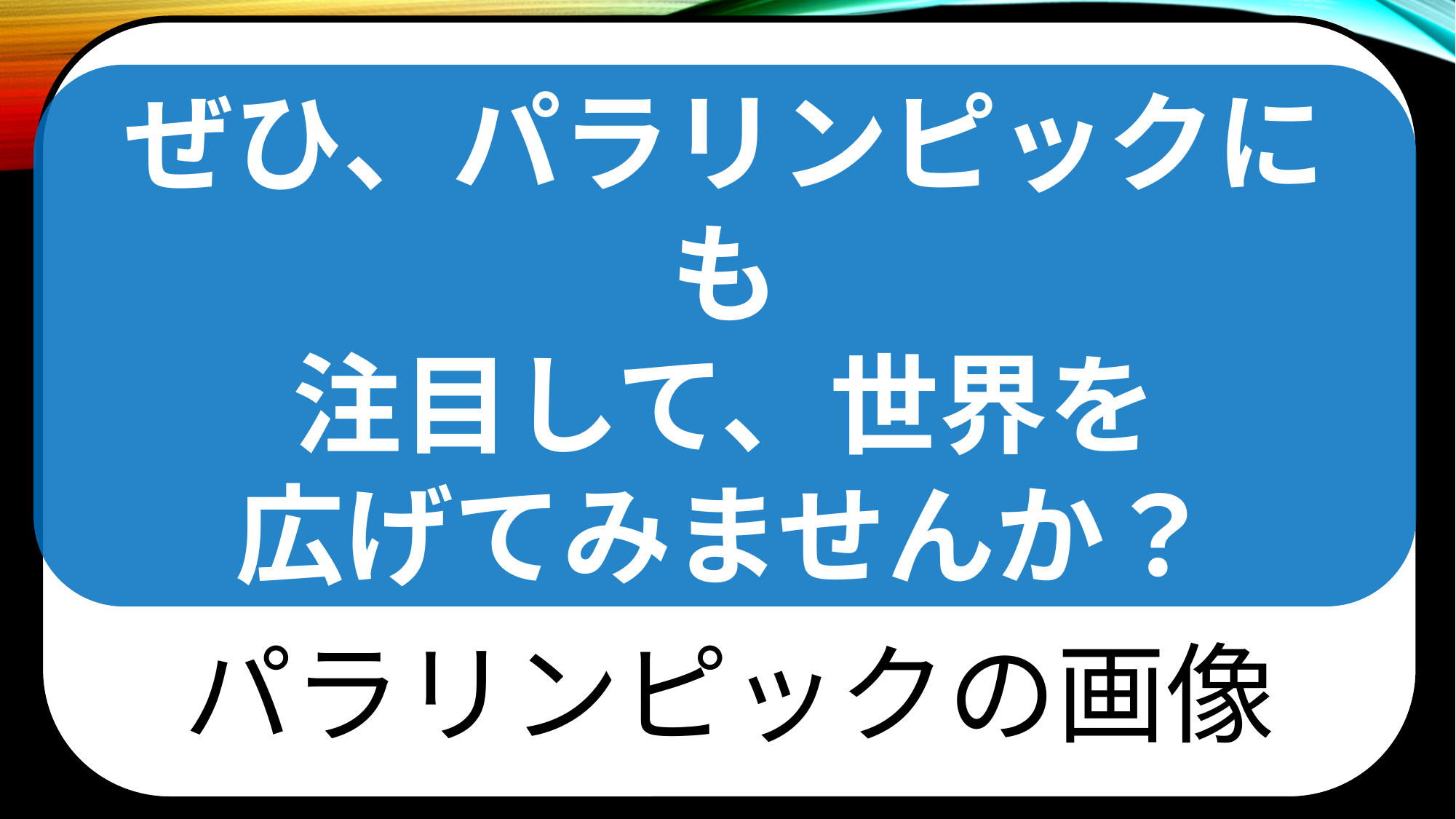

パラリンピックの画像
ぜひ、パラリンピックにも
注目して、世界を
広げてみませんか？
#